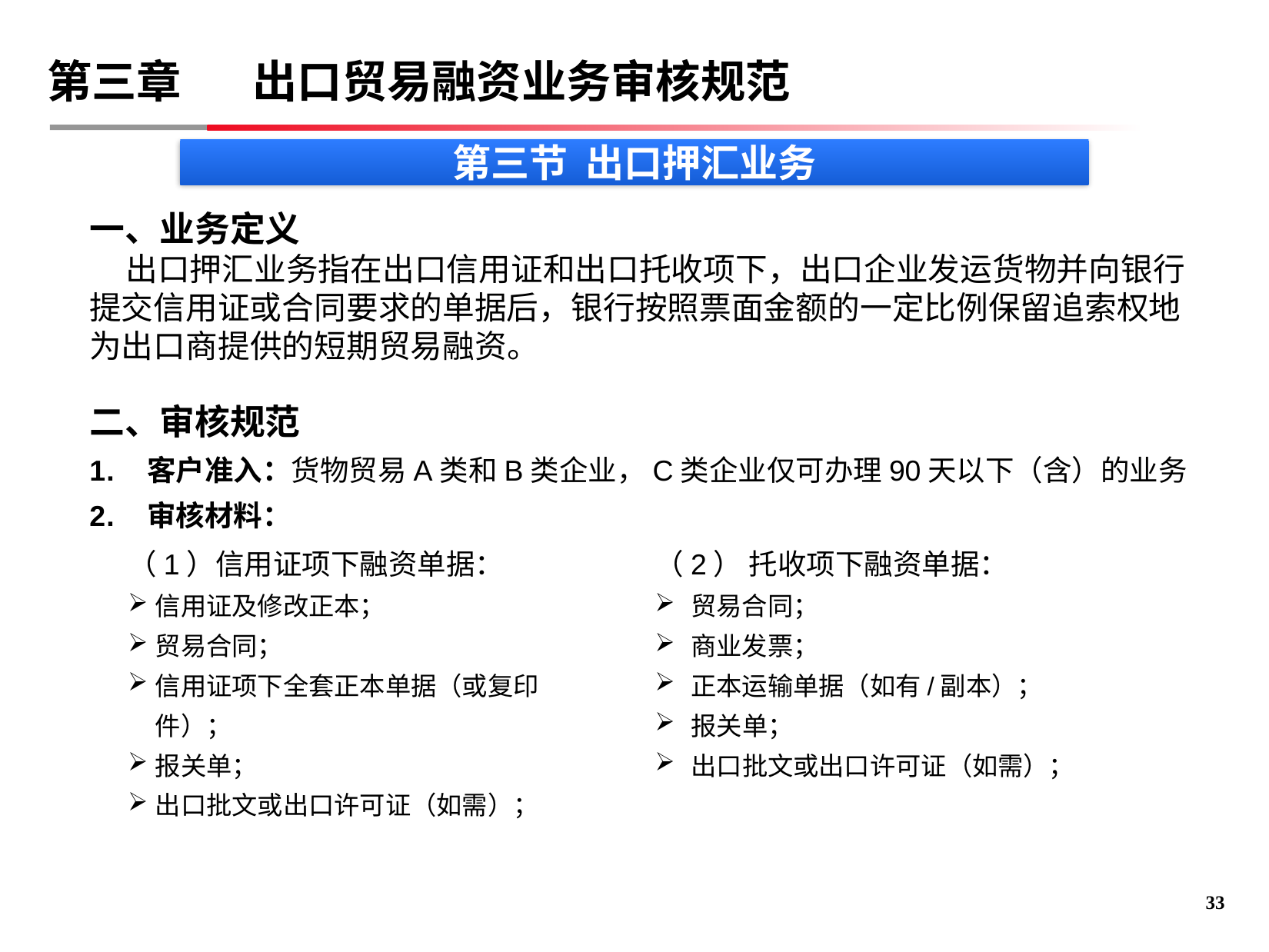

第三章       出口贸易融资业务审核规范

第三节  出口押汇业务
一、业务定义
    出口押汇业务指在出口信用证和出口托收项下，出口企业发运货物并向银行提交信用证或合同要求的单据后，银行按照票面金额的一定比例保留追索权地为出口商提供的短期贸易融资。

二、审核规范
客户准入：货物贸易A类和B类企业，C类企业仅可办理90天以下（含）的业务
审核材料：
（1）信用证项下融资单据：
信用证及修改正本；
贸易合同；
信用证项下全套正本单据（或复印件）；
报关单；
出口批文或出口许可证（如需）；
（2） 托收项下融资单据：
贸易合同；
商业发票；
正本运输单据（如有/副本）；
报关单；
出口批文或出口许可证（如需）；
33